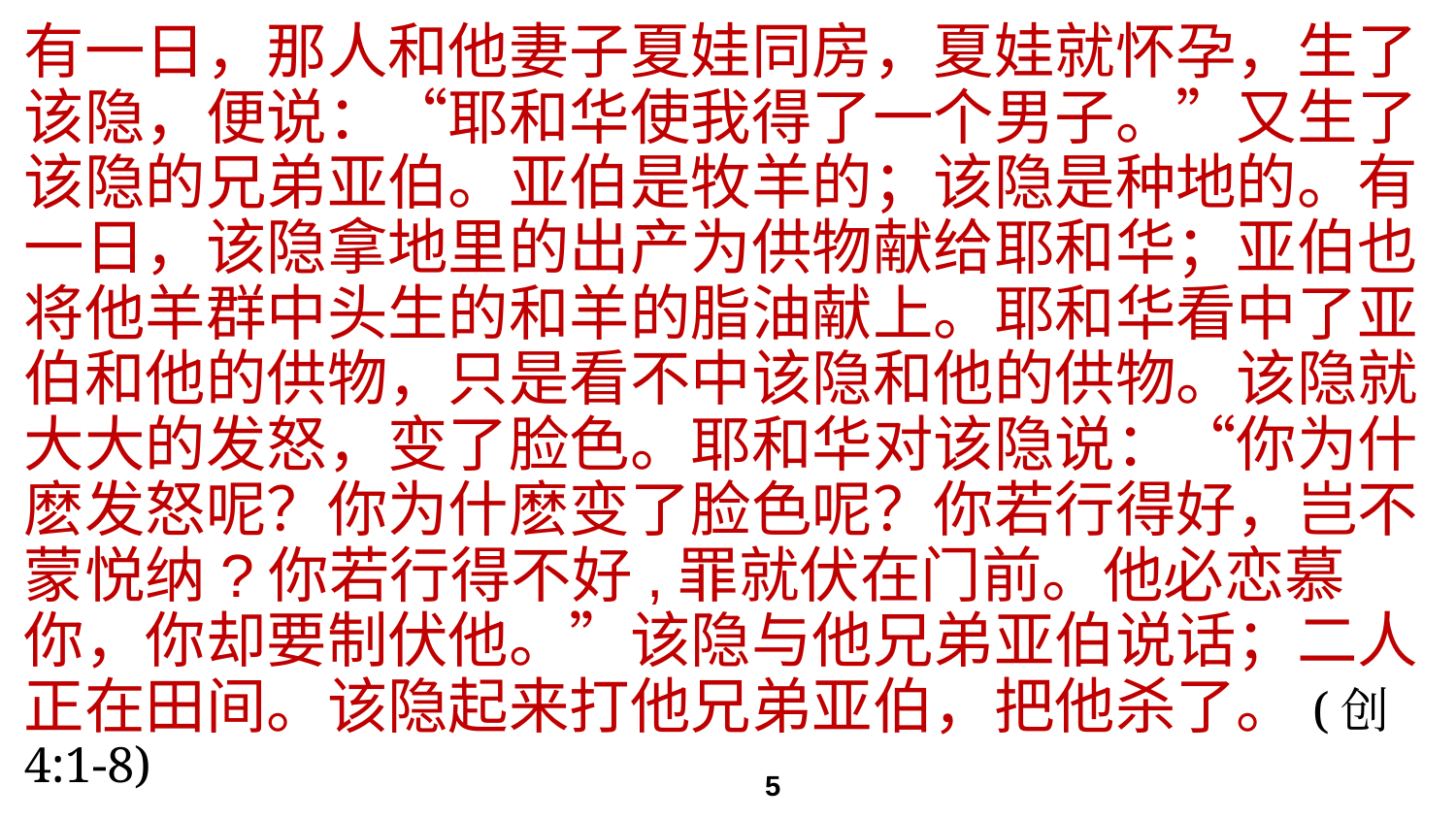

有一日，那人和他妻子夏娃同房，夏娃就怀孕，生了该隐，便说：“耶和华使我得了一个男子。”又生了该隐的兄弟亚伯。亚伯是牧羊的；该隐是种地的。有一日，该隐拿地里的出产为供物献给耶和华；亚伯也将他羊群中头生的和羊的脂油献上。耶和华看中了亚伯和他的供物，只是看不中该隐和他的供物。该隐就大大的发怒，变了脸色。耶和华对该隐说：“你为什麽发怒呢？你为什麽变了脸色呢？你若行得好，岂不蒙悦纳?你若行得不好,罪就伏在门前。他必恋慕你，你却要制伏他。”该隐与他兄弟亚伯说话；二人正在田间。该隐起来打他兄弟亚伯，把他杀了。(创4:1-8)
5